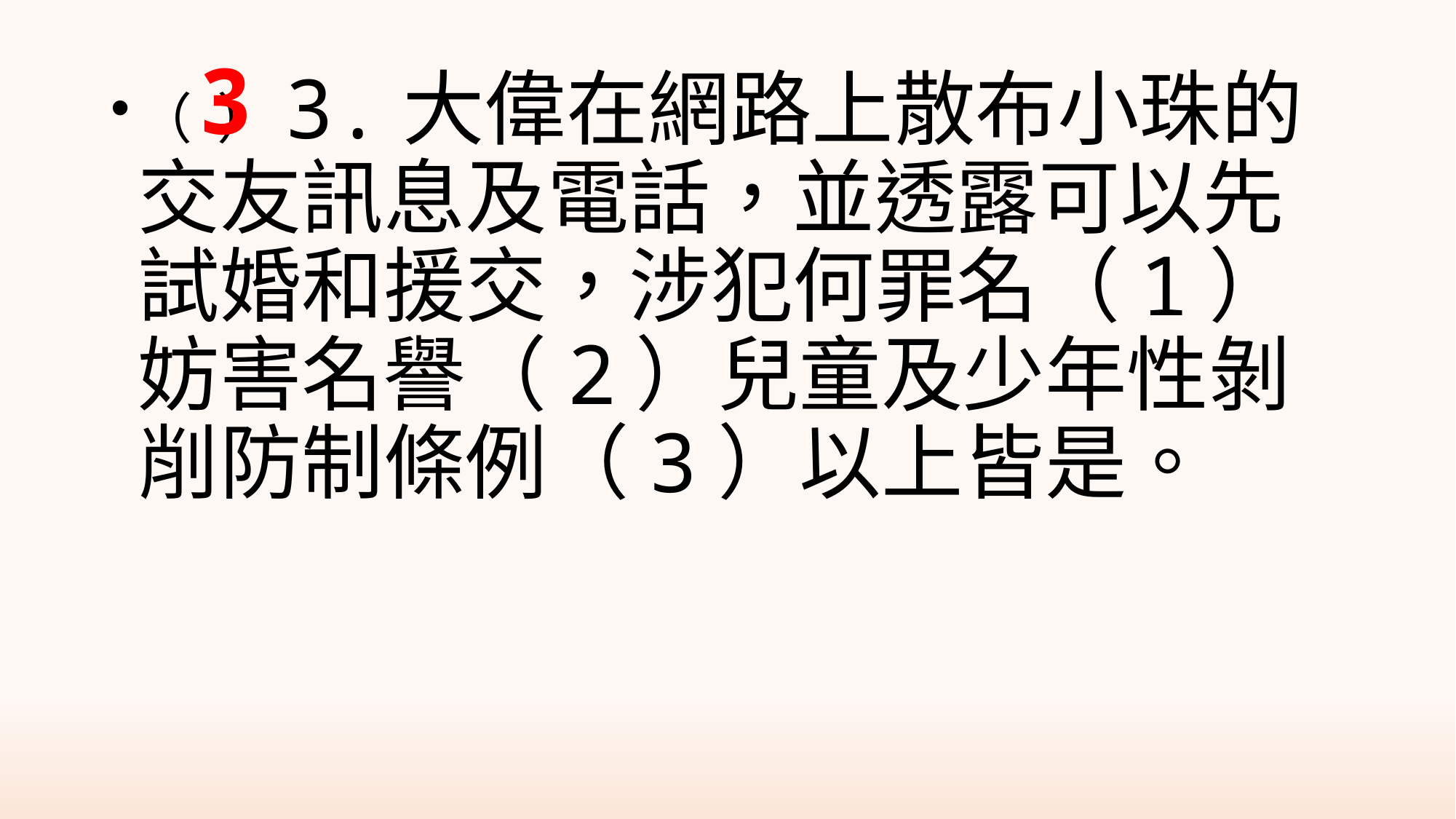

3
（  ）3.大偉在網路上散布小珠的交友訊息及電話，並透露可以先試婚和援交，涉犯何罪名（1）妨害名譽（2）兒童及少年性剝削防制條例（3）以上皆是。